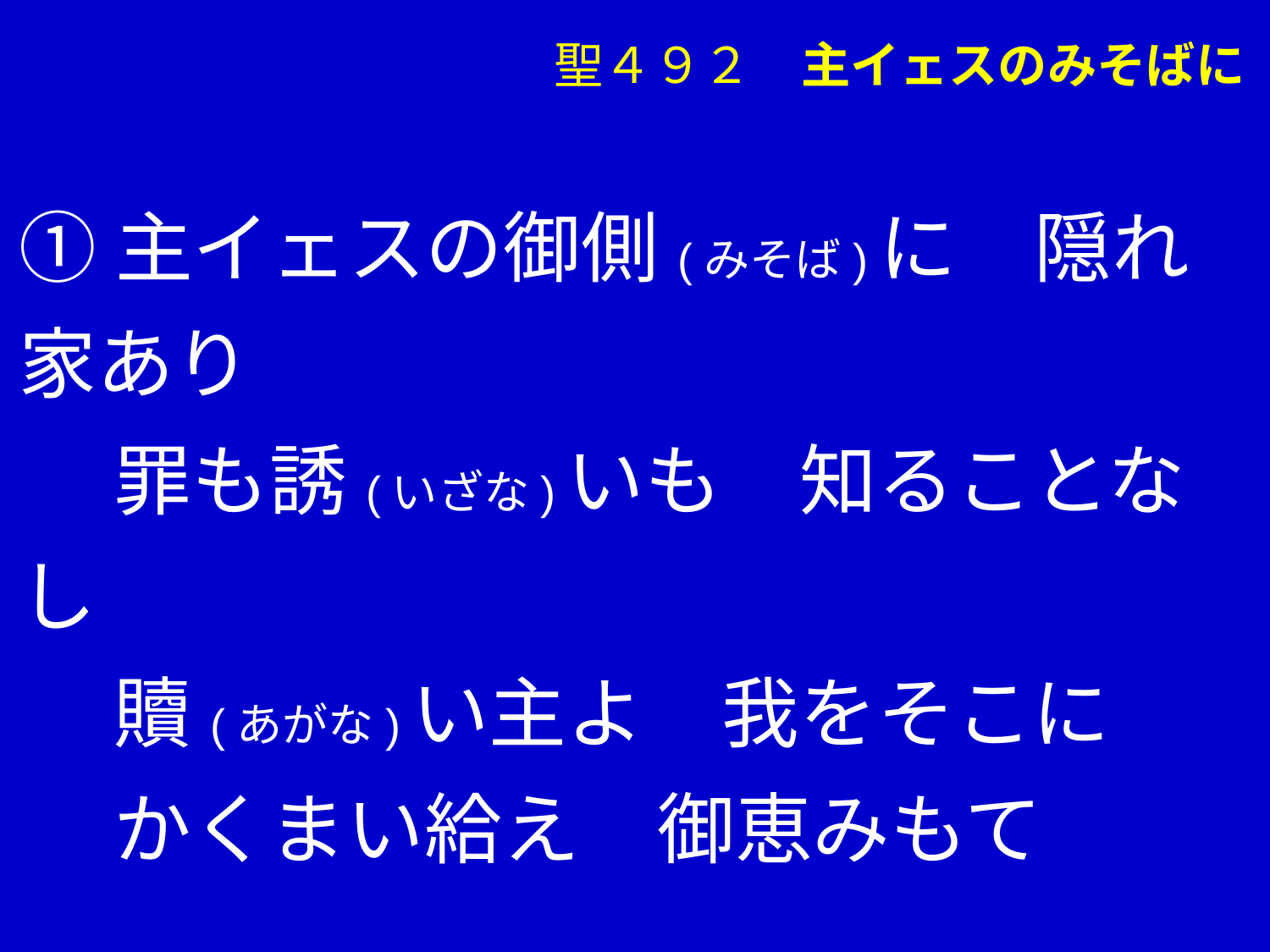

聖４９２　主イェスのみそばに
①主イェスの御側(みそば)に　隠れ家あり
　 罪も誘(いざな)いも　知ることなし
　 贖(あがな)い主よ　我をそこに
　 かくまい給え　御恵みもて